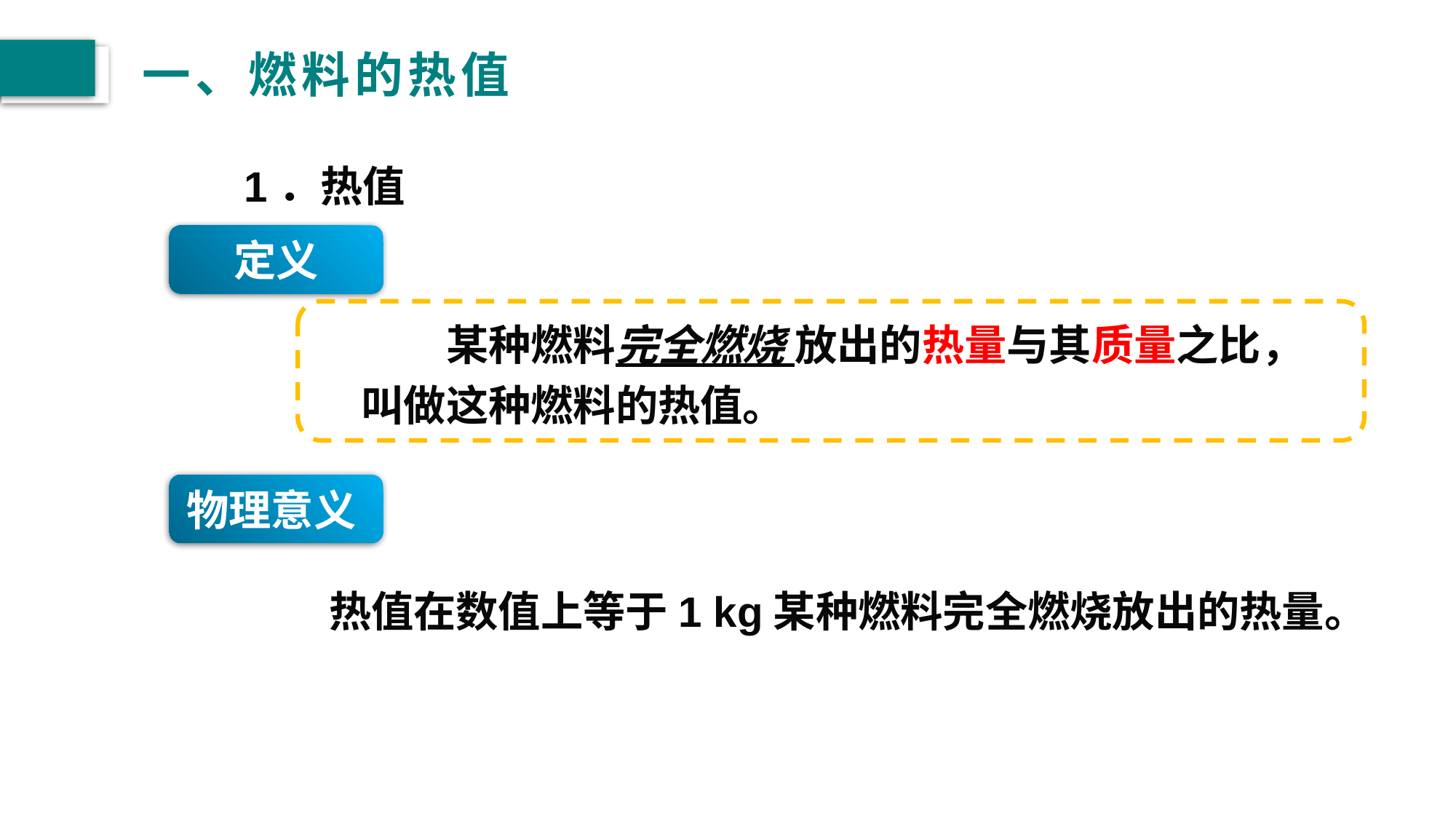

# 一、燃料的热值
1．热值
定义

　　某种燃料完全燃烧 放出的热量与其质量之比，叫做这种燃料的热值。
物理意义
　　热值在数值上等于1 kg某种燃料完全燃烧放出的热量。